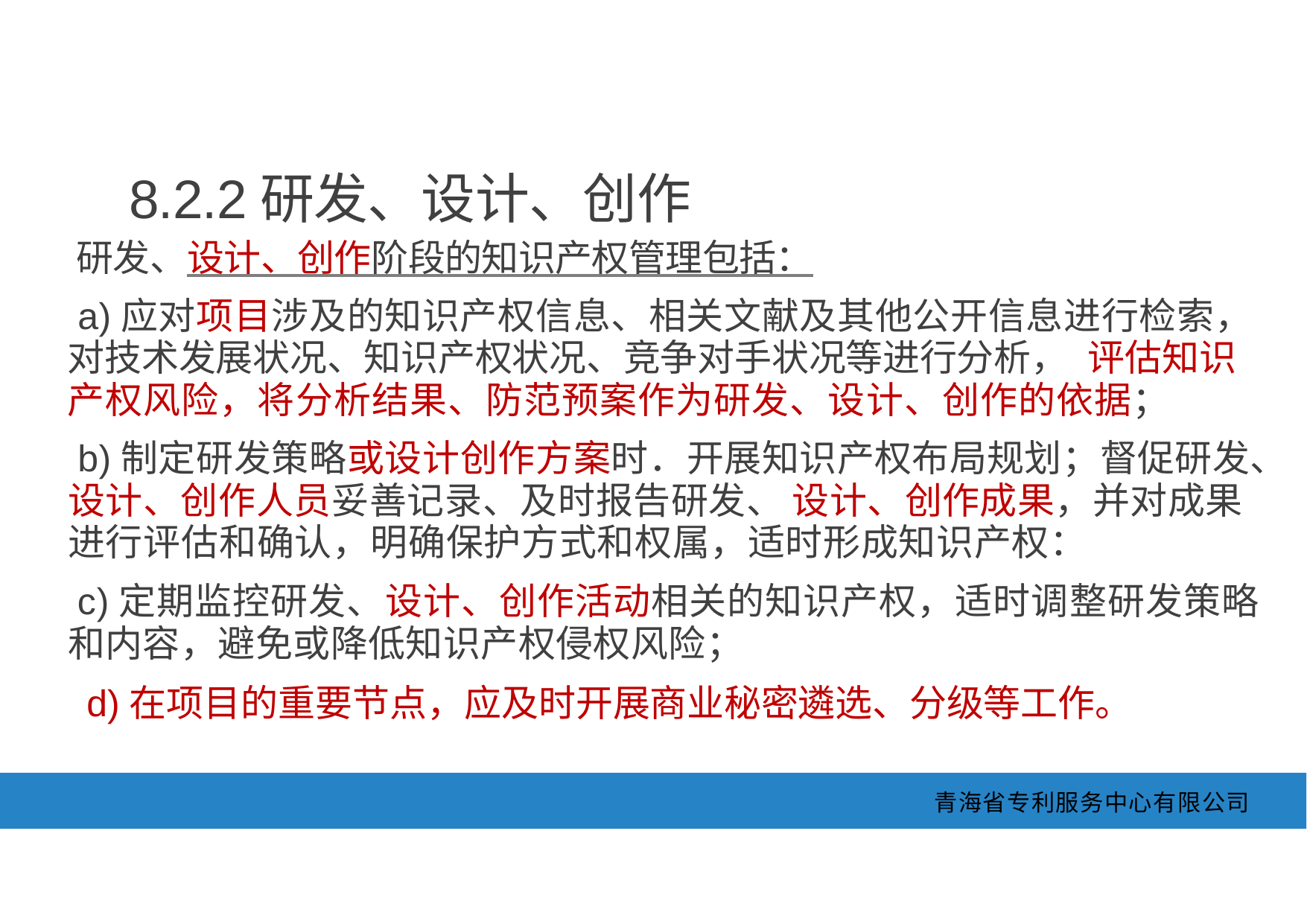

8.2.2研发、设计、创作
研发、设计、创作阶段的知识产权管理包括：
a)应对项目涉及的知识产权信息、相关文献及其他公开信息进行检索，   对技术发展状况、知识产权状况、竞争对手状况等进行分析， 评估知识   产权风险，将分析结果、防范预案作为研发、设计、创作的依据；
b)制定研发策略或设计创作方案时．开展知识产权布局规划；督促研发、 设计、创作人员妥善记录、及时报告研发、 设计、创作成果，并对成果   进行评估和确认，明确保护方式和权属，适时形成知识产权：
c)定期监控研发、设计、创作活动相关的知识产权，适时调整研发策略  和内容，避免或降低知识产权侵权风险；

d)在项目的重要节点，应及时开展商业秘密遴选、分级等工作。

青海省专利服务中心有限公司